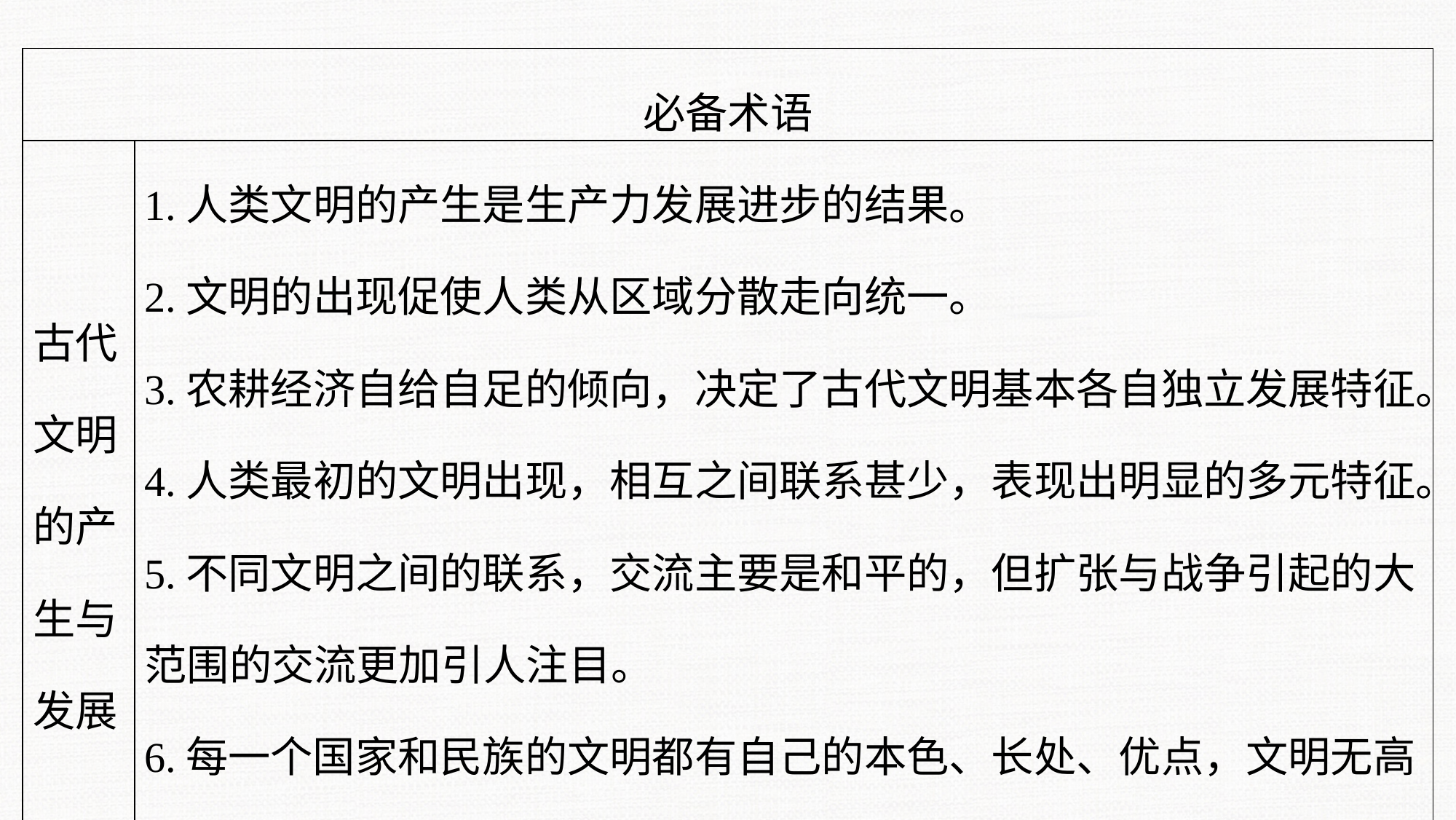

| 必备术语 |  |
| --- | --- |
| 古代文明的产生与发展 | 1.人类文明的产生是生产力发展进步的结果。 2.文明的出现促使人类从区域分散走向统一。 3.农耕经济自给自足的倾向，决定了古代文明基本各自独立发展特征。 4.人类最初的文明出现，相互之间联系甚少，表现出明显的多元特征。 5.不同文明之间的联系，交流主要是和平的，但扩张与战争引起的大范围的交流更加引人注目。 6.每一个国家和民族的文明都有自己的本色、长处、优点，文明无高低优劣之分，只有姹紫嫣红之别。 |